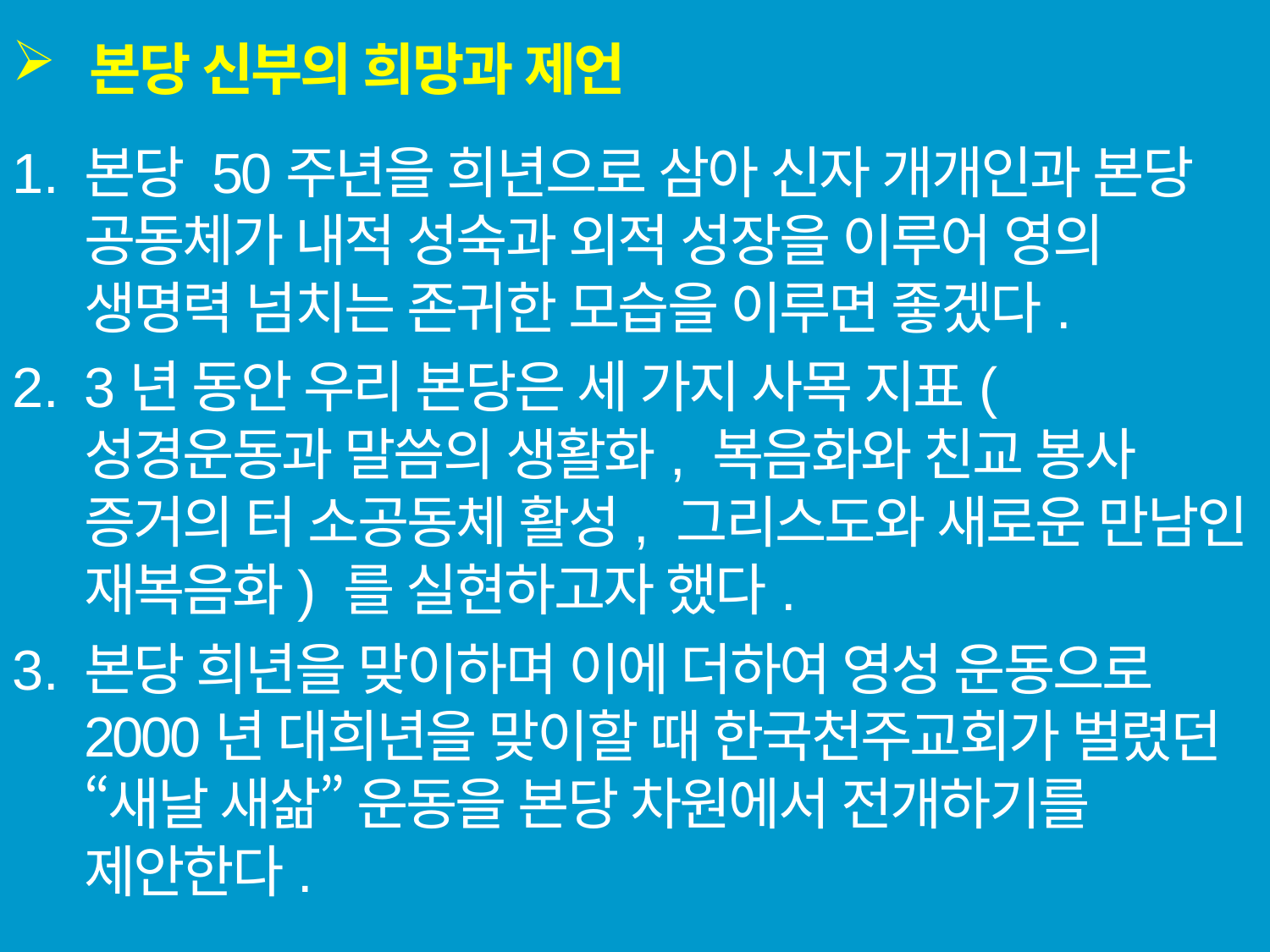

본당 신부의 희망과 제언

본당 50주년을 희년으로 삼아 신자 개개인과 본당 공동체가 내적 성숙과 외적 성장을 이루어 영의 생명력 넘치는 존귀한 모습을 이루면 좋겠다.
3년 동안 우리 본당은 세 가지 사목 지표(성경운동과 말씀의 생활화, 복음화와 친교 봉사 증거의 터 소공동체 활성, 그리스도와 새로운 만남인 재복음화) 를 실현하고자 했다.
본당 희년을 맞이하며 이에 더하여 영성 운동으로 2000년 대희년을 맞이할 때 한국천주교회가 벌렸던 “새날 새삶” 운동을 본당 차원에서 전개하기를 제안한다.